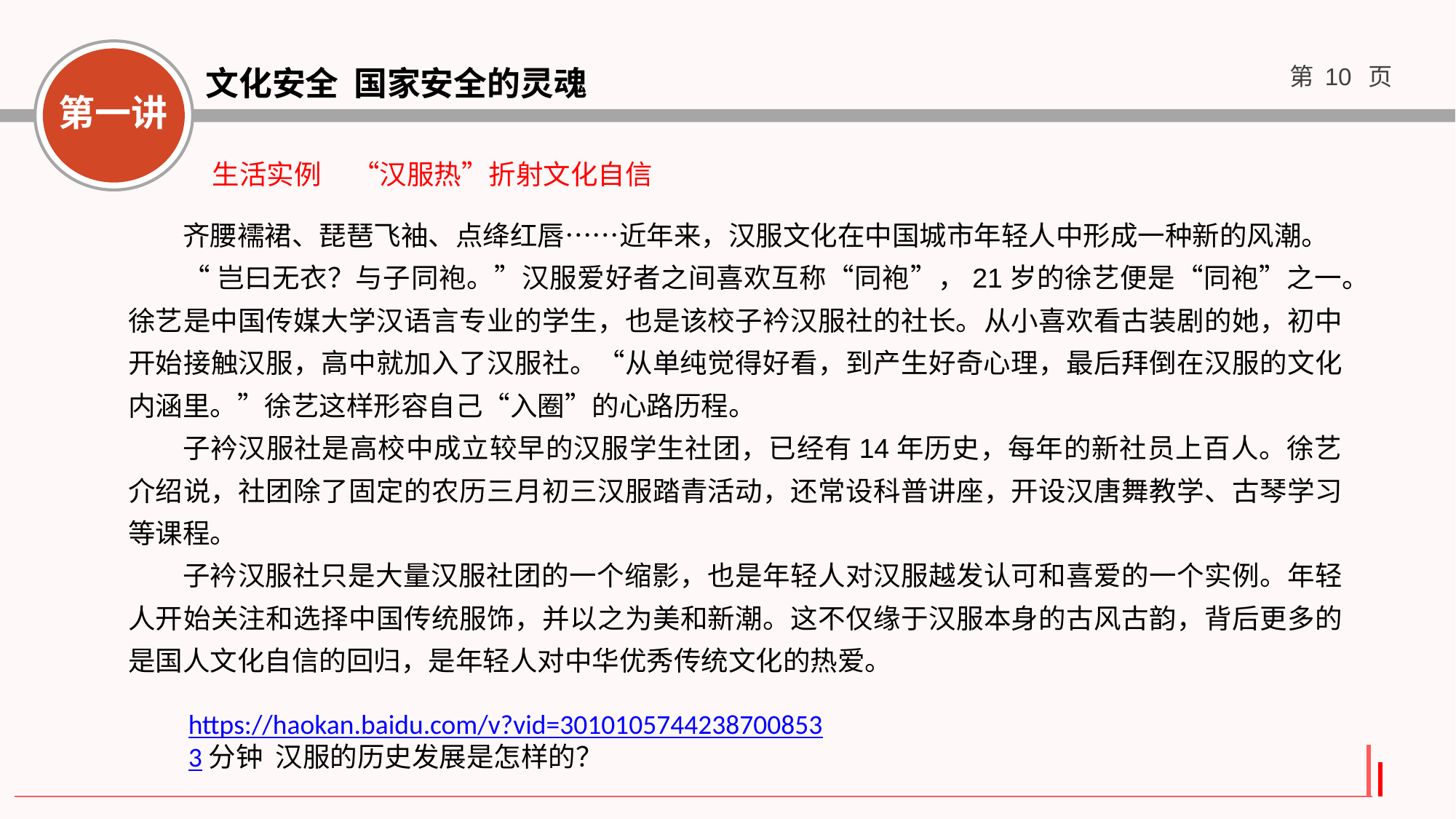

生活实例     “汉服热”折射文化自信
齐腰襦裙、琵琶飞袖、点绛红唇……近年来，汉服文化在中国城市年轻人中形成一种新的风潮。
“岂曰无衣？与子同袍。”汉服爱好者之间喜欢互称“同袍”，21岁的徐艺便是“同袍”之一。徐艺是中国传媒大学汉语言专业的学生，也是该校子衿汉服社的社长。从小喜欢看古装剧的她，初中开始接触汉服，高中就加入了汉服社。“从单纯觉得好看，到产生好奇心理，最后拜倒在汉服的文化内涵里。”徐艺这样形容自己“入圈”的心路历程。
子衿汉服社是高校中成立较早的汉服学生社团，已经有14年历史，每年的新社员上百人。徐艺介绍说，社团除了固定的农历三月初三汉服踏青活动，还常设科普讲座，开设汉唐舞教学、古琴学习等课程。
子衿汉服社只是大量汉服社团的一个缩影，也是年轻人对汉服越发认可和喜爱的一个实例。年轻人开始关注和选择中国传统服饰，并以之为美和新潮。这不仅缘于汉服本身的古风古韵，背后更多的是国人文化自信的回归，是年轻人对中华优秀传统文化的热爱。
https://haokan.baidu.com/v?vid=30101057442387008533分钟  汉服的历史发展是怎样的？